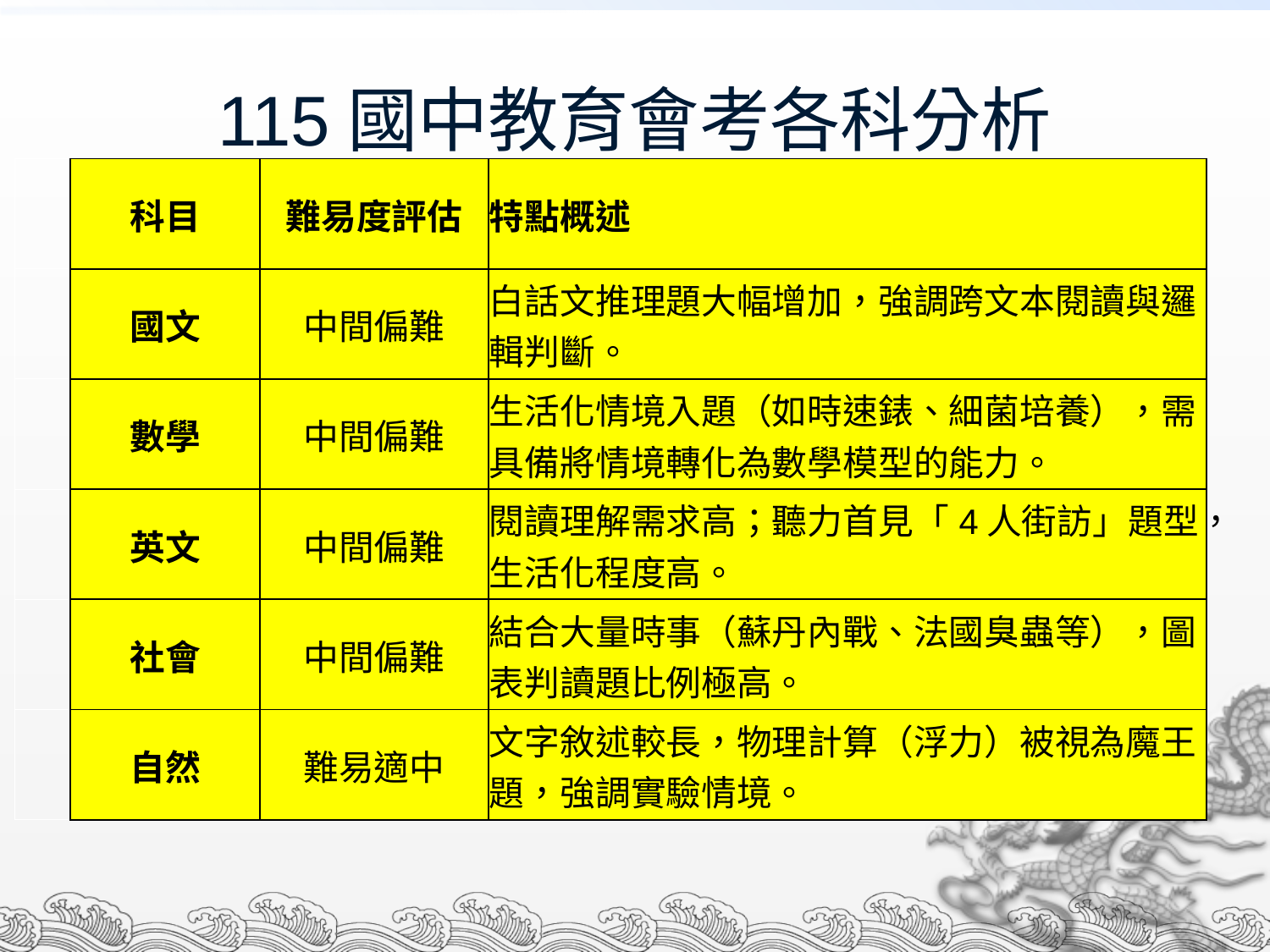

# 115國中教育會考各科分析
|  | 科目 | 難易度評估 | 特點概述 |
| --- | --- | --- | --- |
|  | 國文 | 中間偏難 | 白話文推理題大幅增加，強調跨文本閱讀與邏輯判斷。 |
|  | 數學 | 中間偏難 | 生活化情境入題（如時速錶、細菌培養），需具備將情境轉化為數學模型的能力。 |
|  | 英文 | 中間偏難 | 閱讀理解需求高；聽力首見「4人街訪」題型，生活化程度高。 |
|  | 社會 | 中間偏難 | 結合大量時事（蘇丹內戰、法國臭蟲等），圖表判讀題比例極高。 |
|  | 自然 | 難易適中 | 文字敘述較長，物理計算（浮力）被視為魔王題，強調實驗情境。 |